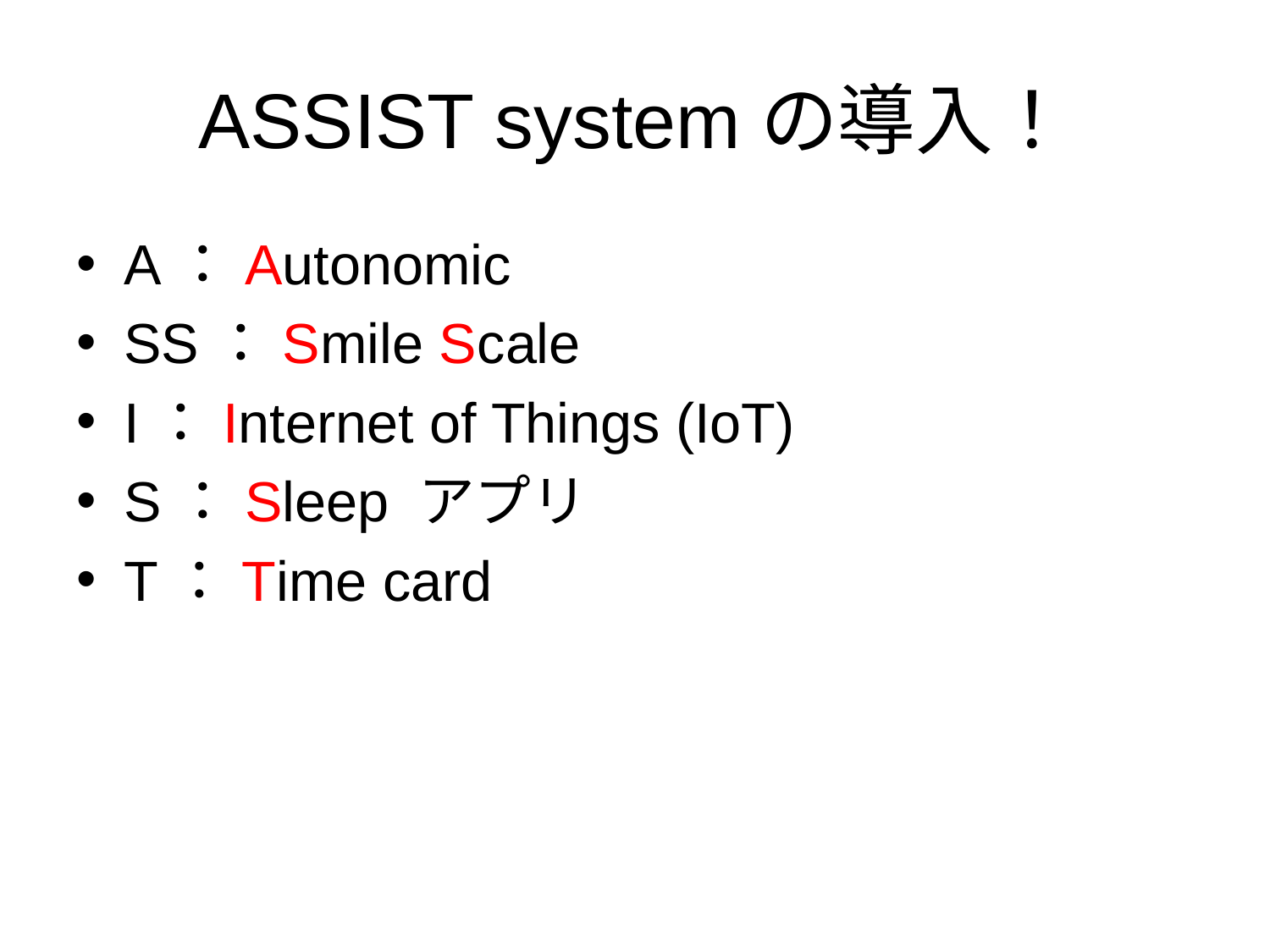

# ASSIST systemの導入！
A：Autonomic
SS：Smile Scale
I：Internet of Things (IoT)
S：Sleep アプリ
T：Time card